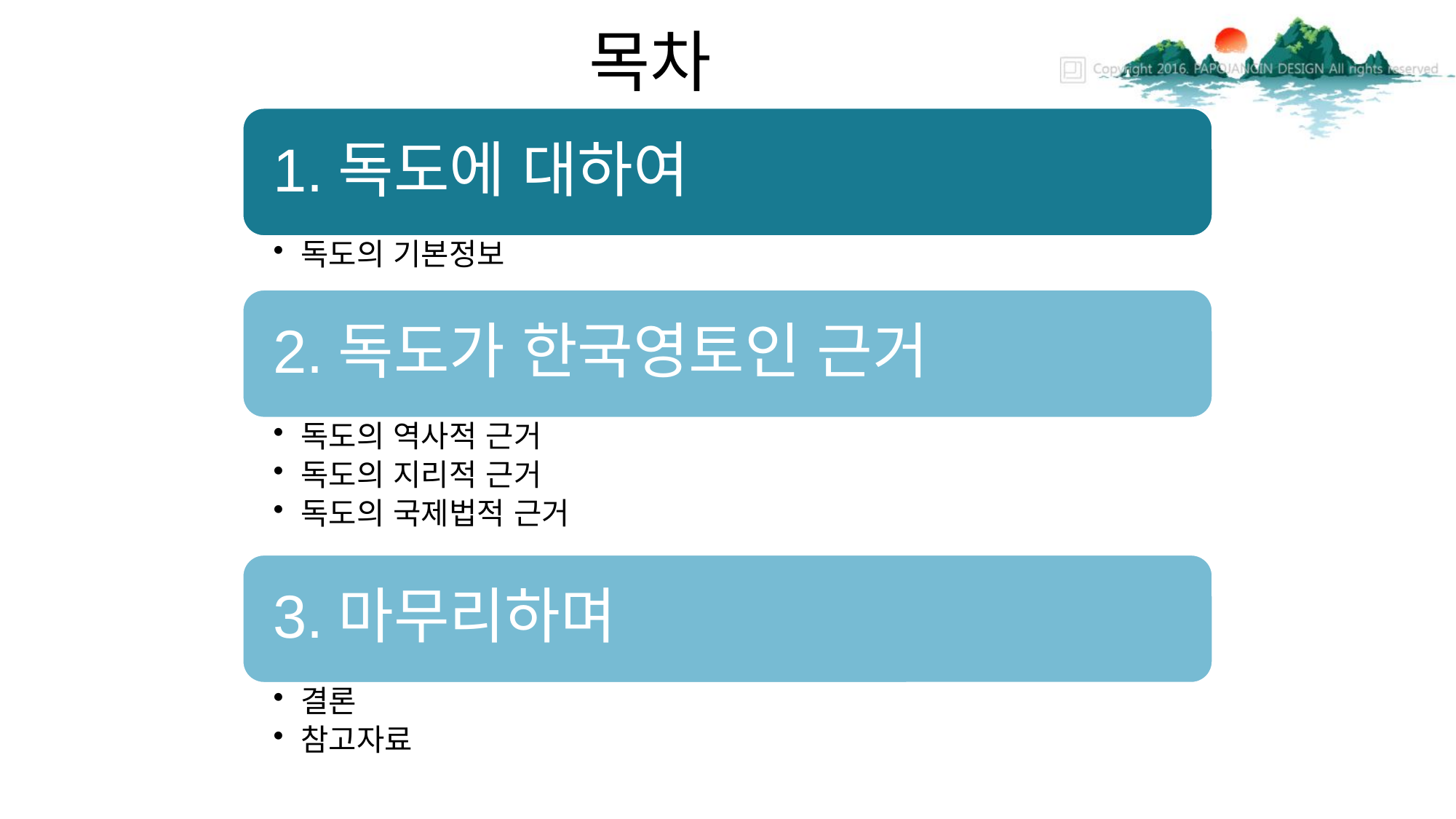

목차
1.독도에 대하여
독도의 기본정보
2.독도가 한국영토인 근거
독도의 역사적 근거
독도의 지리적 근거
독도의 국제법적 근거
3.마무리하며
결론
참고자료